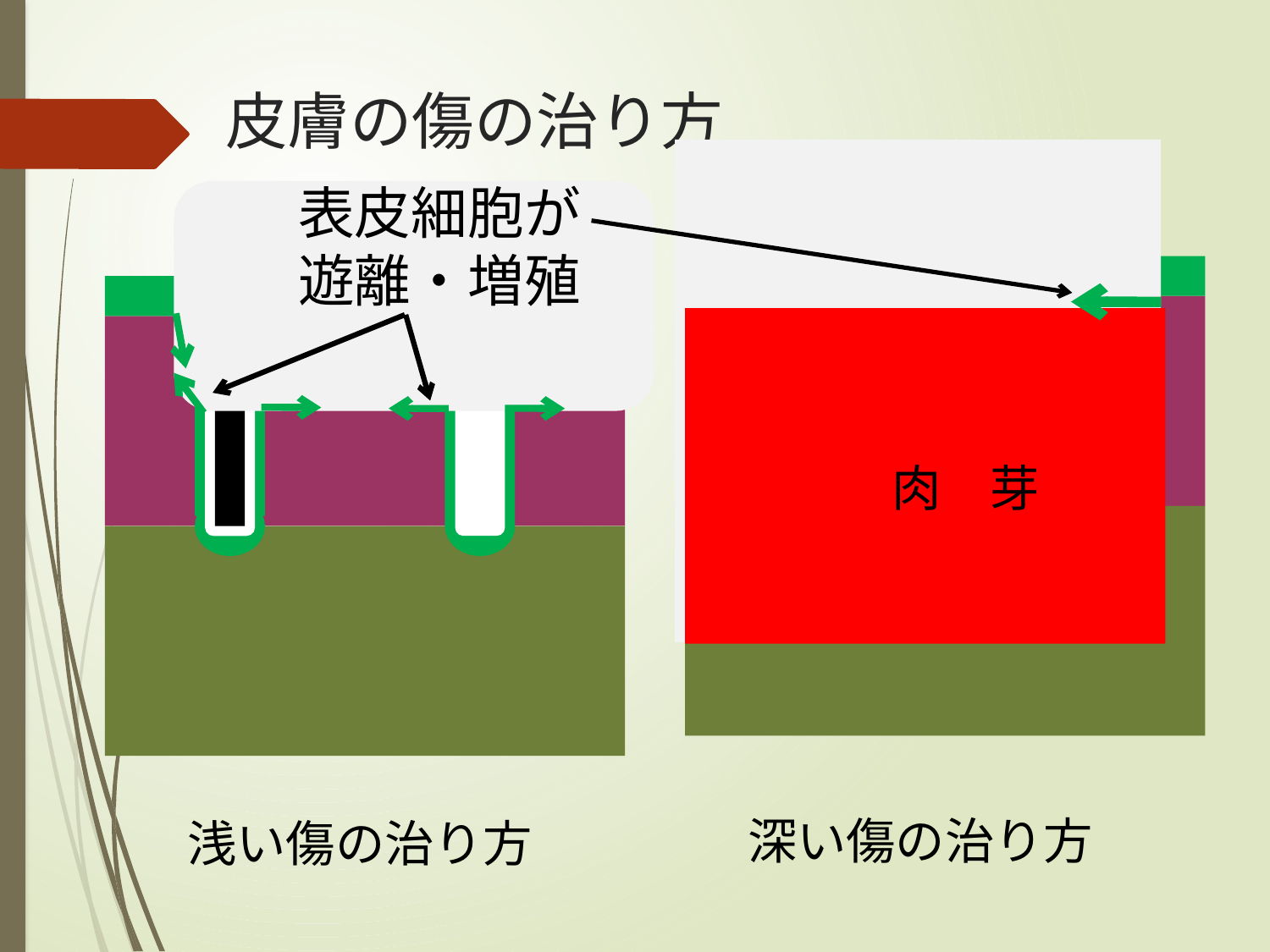

# 皮膚の傷の治り方

深い傷の治り方
表皮細胞が遊離・増殖

肉　芽

浅い傷の治り方